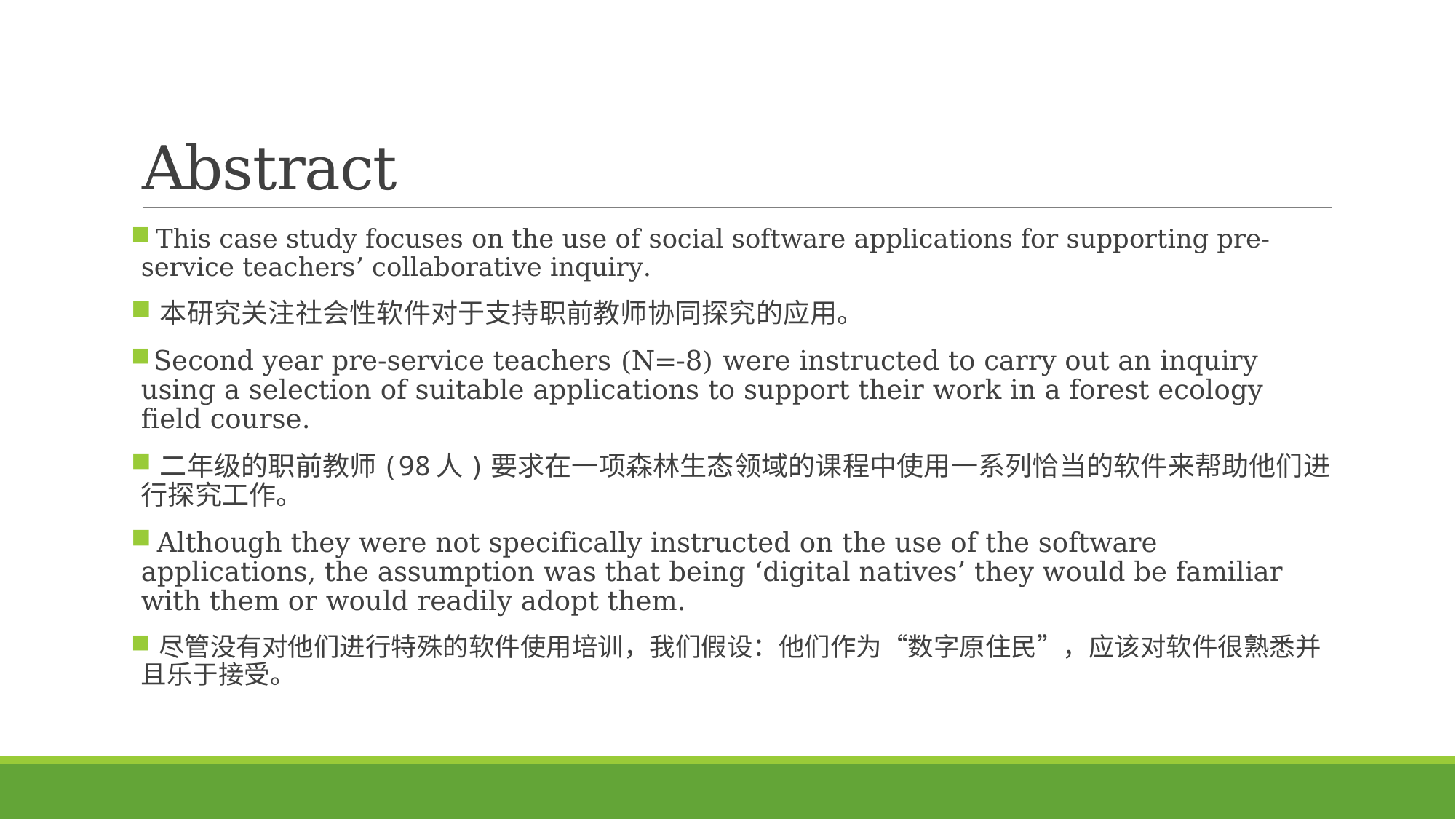

# Abstract
 This case study focuses on the use of social software applications for supporting pre-service teachers’ collaborative inquiry.
 本研究关注社会性软件对于支持职前教师协同探究的应用。
 Second year pre-service teachers (N=-8) were instructed to carry out an inquiry using a selection of suitable applications to support their work in a forest ecology field course.
 二年级的职前教师(98人)要求在一项森林生态领域的课程中使用一系列恰当的软件来帮助他们进行探究工作。
 Although they were not specifically instructed on the use of the software applications, the assumption was that being ‘digital natives’ they would be familiar with them or would readily adopt them.
 尽管没有对他们进行特殊的软件使用培训，我们假设：他们作为“数字原住民”，应该对软件很熟悉并且乐于接受。